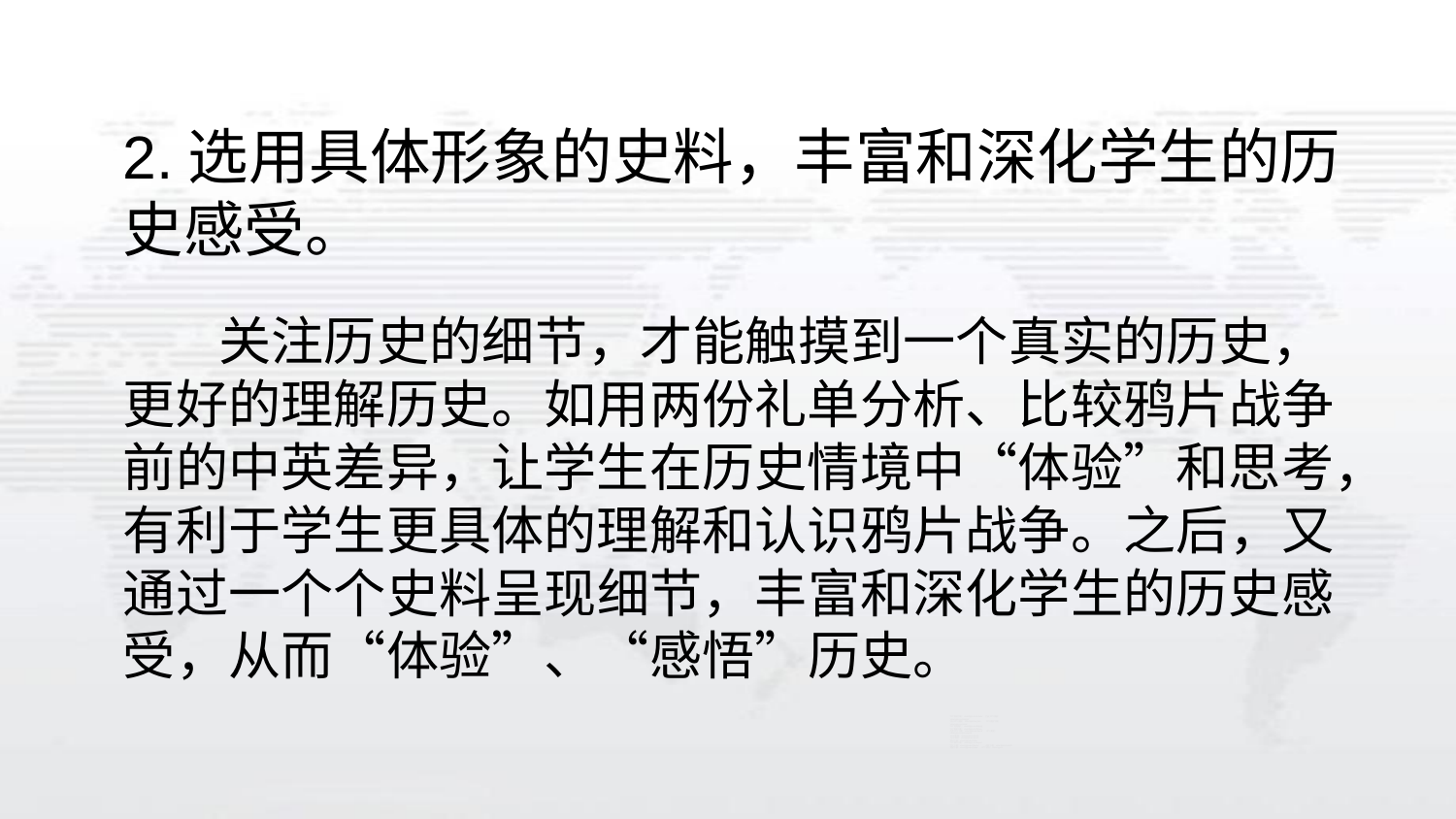

2.选用具体形象的史料，丰富和深化学生的历史感受。

       关注历史的细节，才能触摸到一个真实的历史，更好的理解历史。如用两份礼单分析、比较鸦片战争前的中英差异，让学生在历史情境中“体验”和思考，有利于学生更具体的理解和认识鸦片战争。之后，又通过一个个史料呈现细节，丰富和深化学生的历史感受，从而“体验”、“感悟”历史。